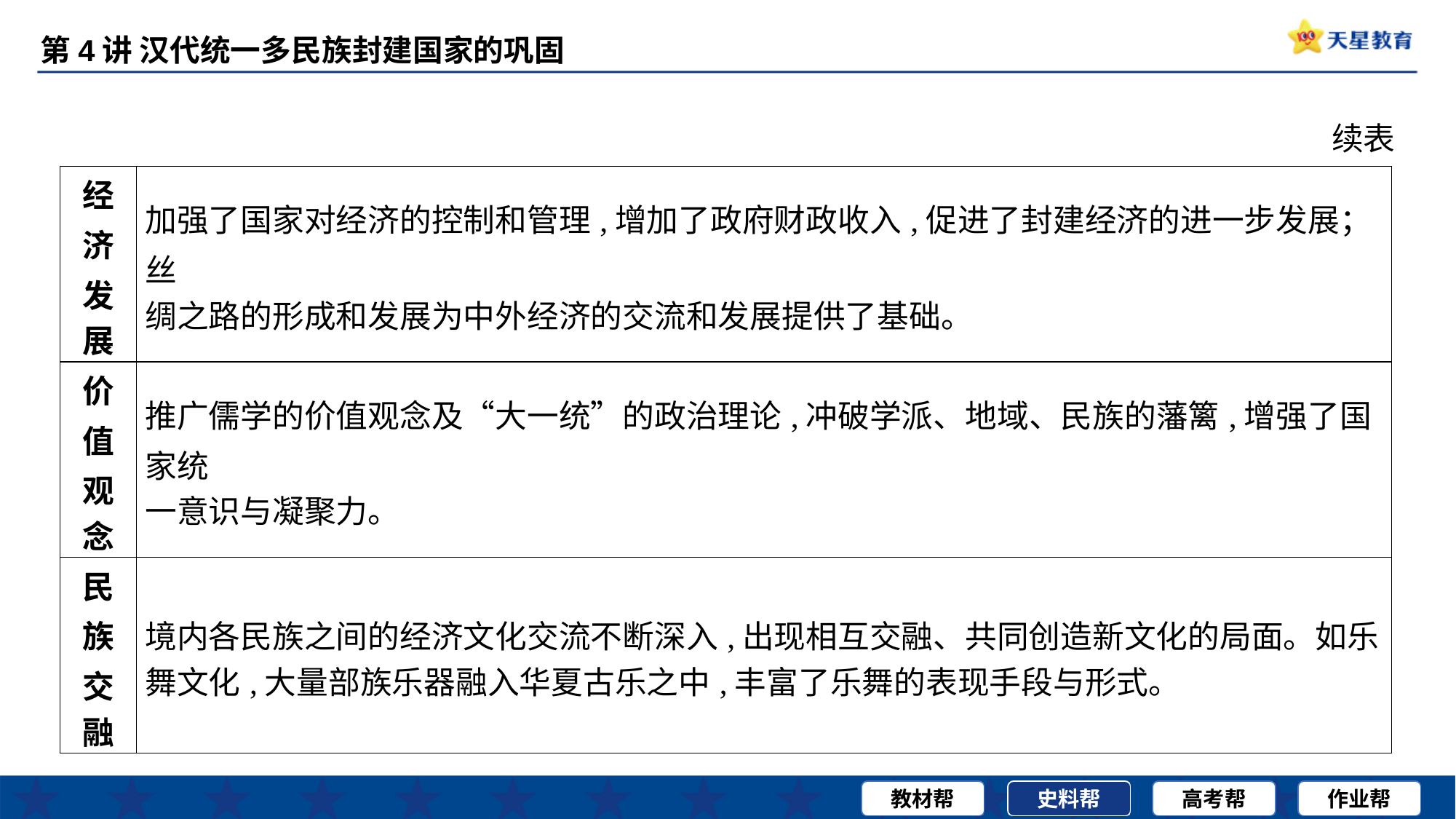

续表
| 经 济 发 展 | 加强了国家对经济的控制和管理,增加了政府财政收入,促进了封建经济的进一步发展；丝 绸之路的形成和发展为中外经济的交流和发展提供了基础。 |
| --- | --- |
| 价 值 观 念 | 推广儒学的价值观念及“大一统”的政治理论,冲破学派、地域、民族的藩篱,增强了国家统 一意识与凝聚力。 |
| 民 族 交 融 | 境内各民族之间的经济文化交流不断深入,出现相互交融、共同创造新文化的局面。如乐 舞文化,大量部族乐器融入华夏古乐之中,丰富了乐舞的表现手段与形式。 |